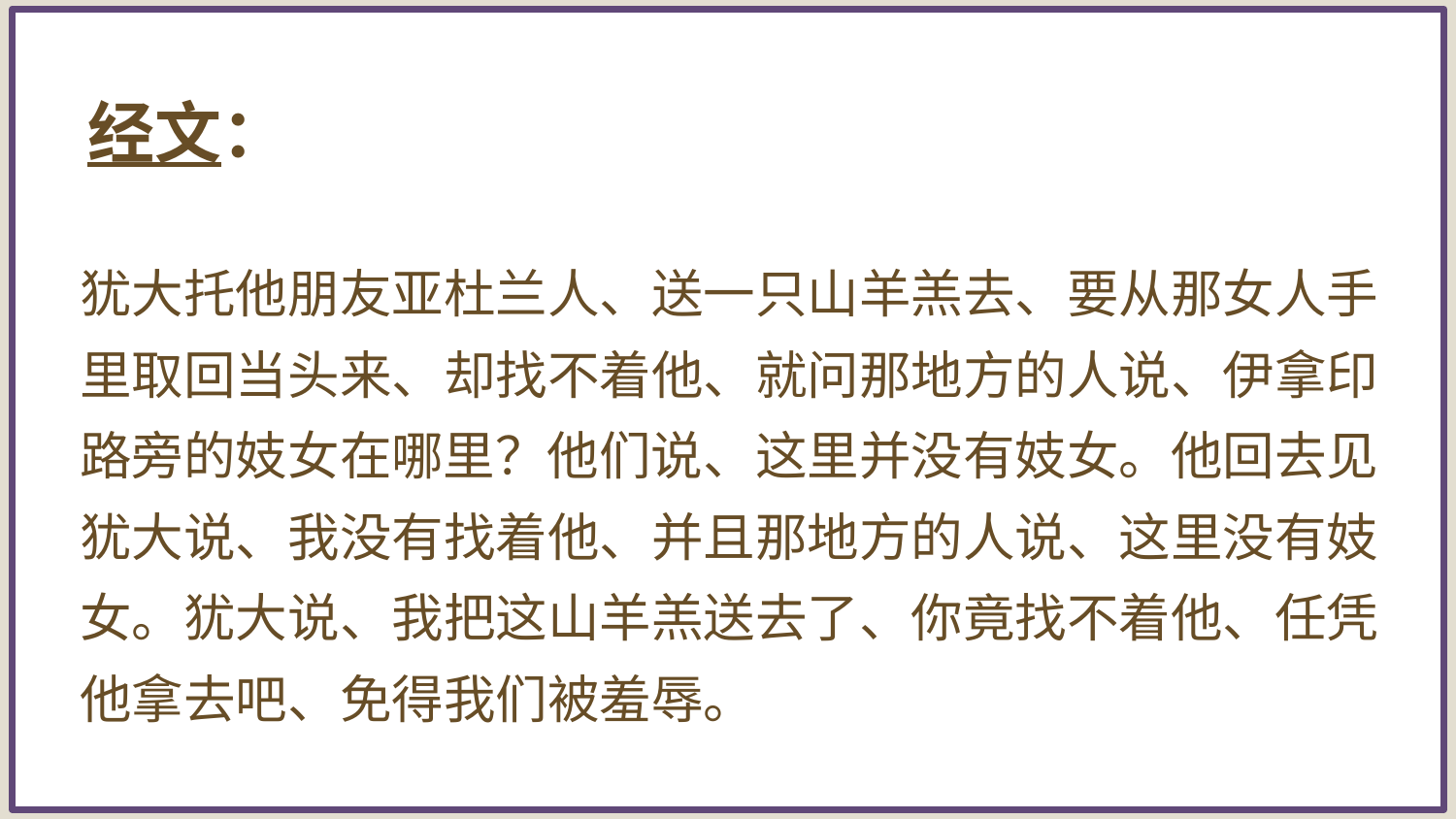

经文：

犹大托他朋友亚杜兰人、送一只山羊羔去、要从那女人手里取回当头来、却找不着他、就问那地方的人说、伊拿印路旁的妓女在哪里？他们说、这里并没有妓女。他回去见犹大说、我没有找着他、并且那地方的人说、这里没有妓女。犹大说、我把这山羊羔送去了、你竟找不着他、任凭他拿去吧、免得我们被羞辱。